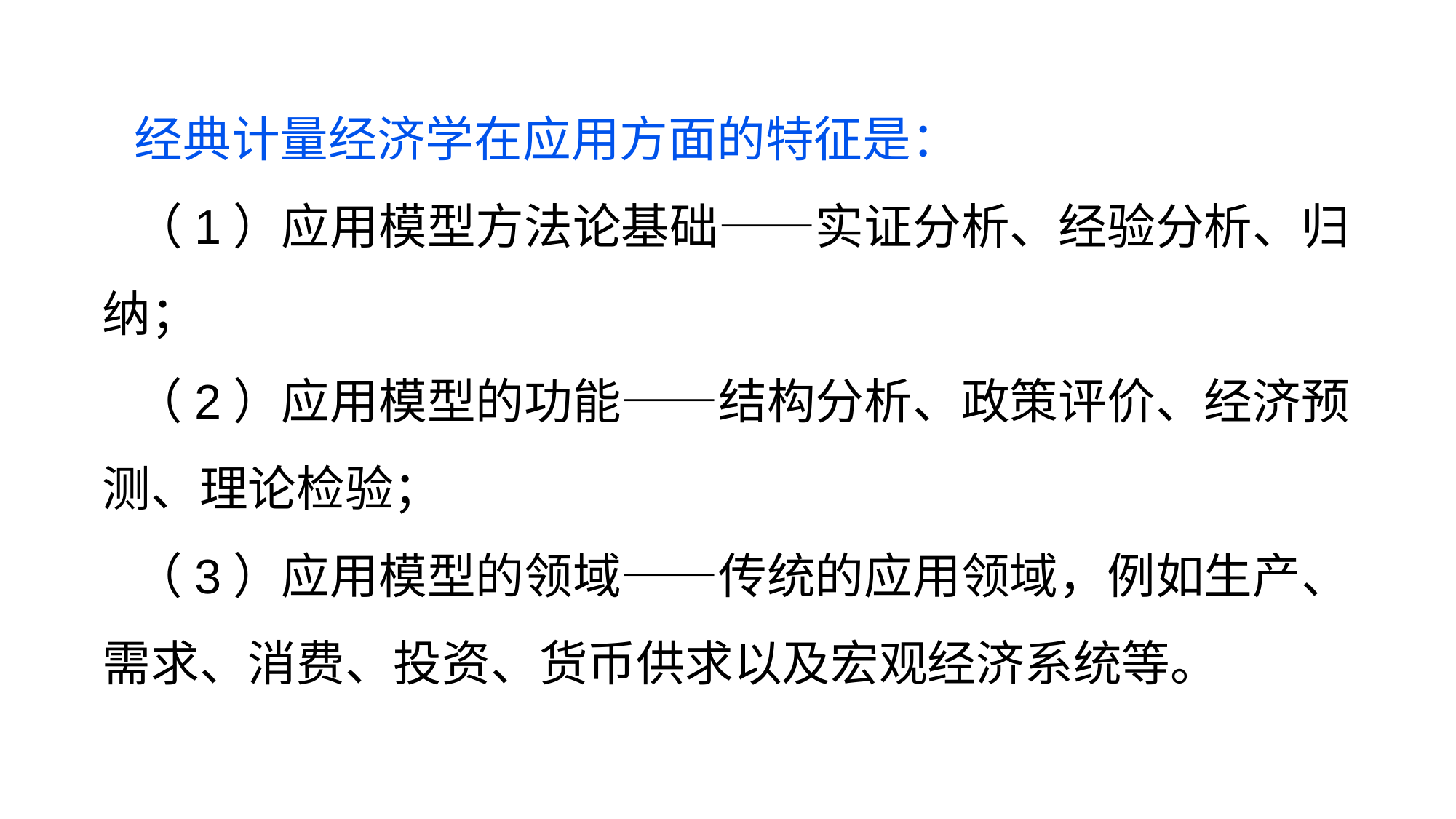

经典计量经济学在应用方面的特征是：
（1）应用模型方法论基础——实证分析、经验分析、归纳；
（2）应用模型的功能——结构分析、政策评价、经济预测、理论检验；
（3）应用模型的领域——传统的应用领域，例如生产、需求、消费、投资、货币供求以及宏观经济系统等。